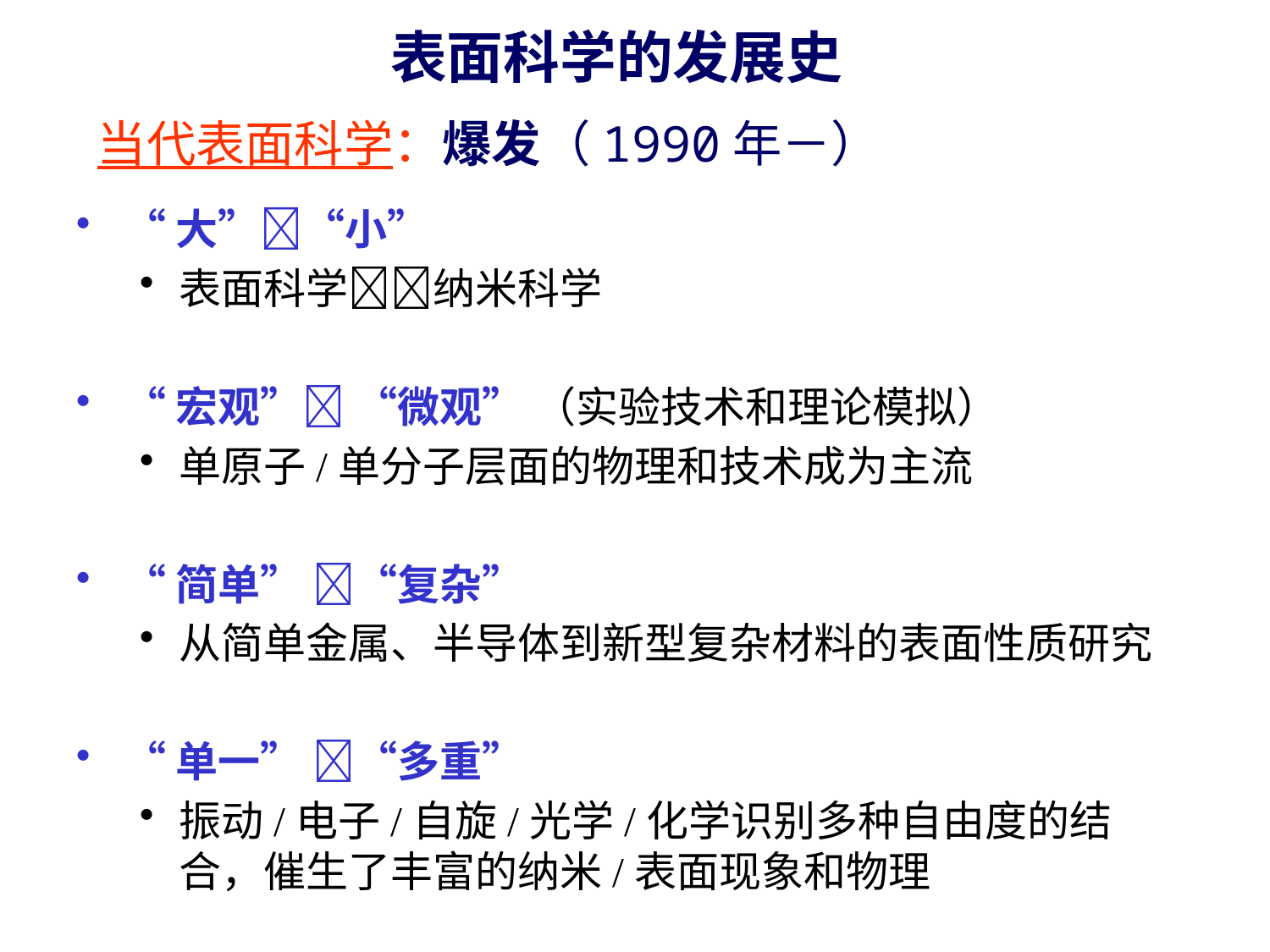

表面科学的发展史
当代表面科学：爆发（1990年－）
“大”→“小”
表面科学 ↔纳米科学

“宏观”→ “微观” （实验技术和理论模拟）
单原子/单分子层面的物理和技术成为主流

“简单” →“复杂”
从简单金属、半导体到新型复杂材料的表面性质研究

“单一” →“多重”
振动/电子/自旋/光学/化学识别多种自由度的结合，催生了丰富的纳米/表面现象和物理